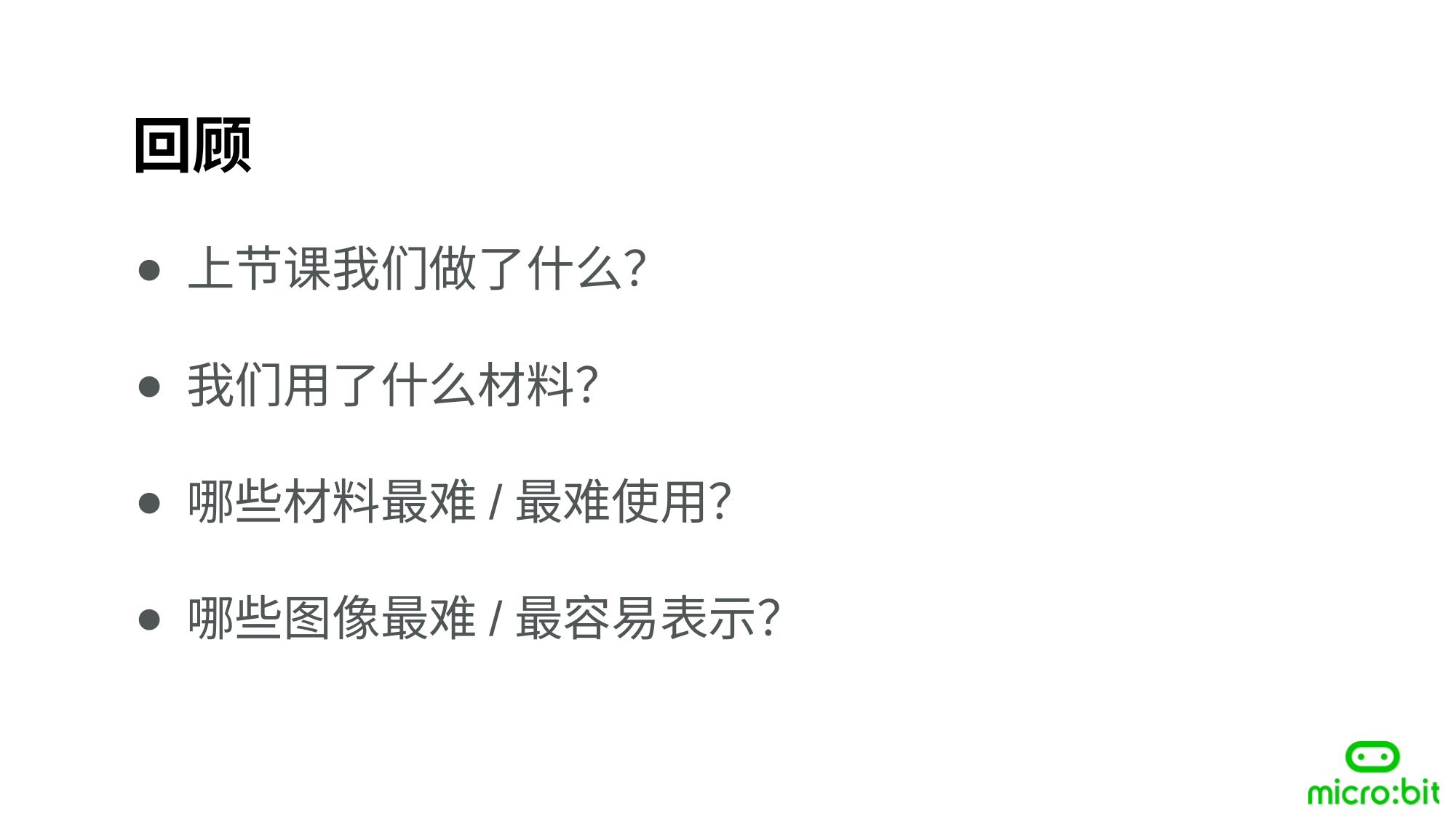

回顾

上节课我们做了什么？

我们用了什么材料？

哪些材料最难/最难使用？

哪些图像最难/最容易表示？